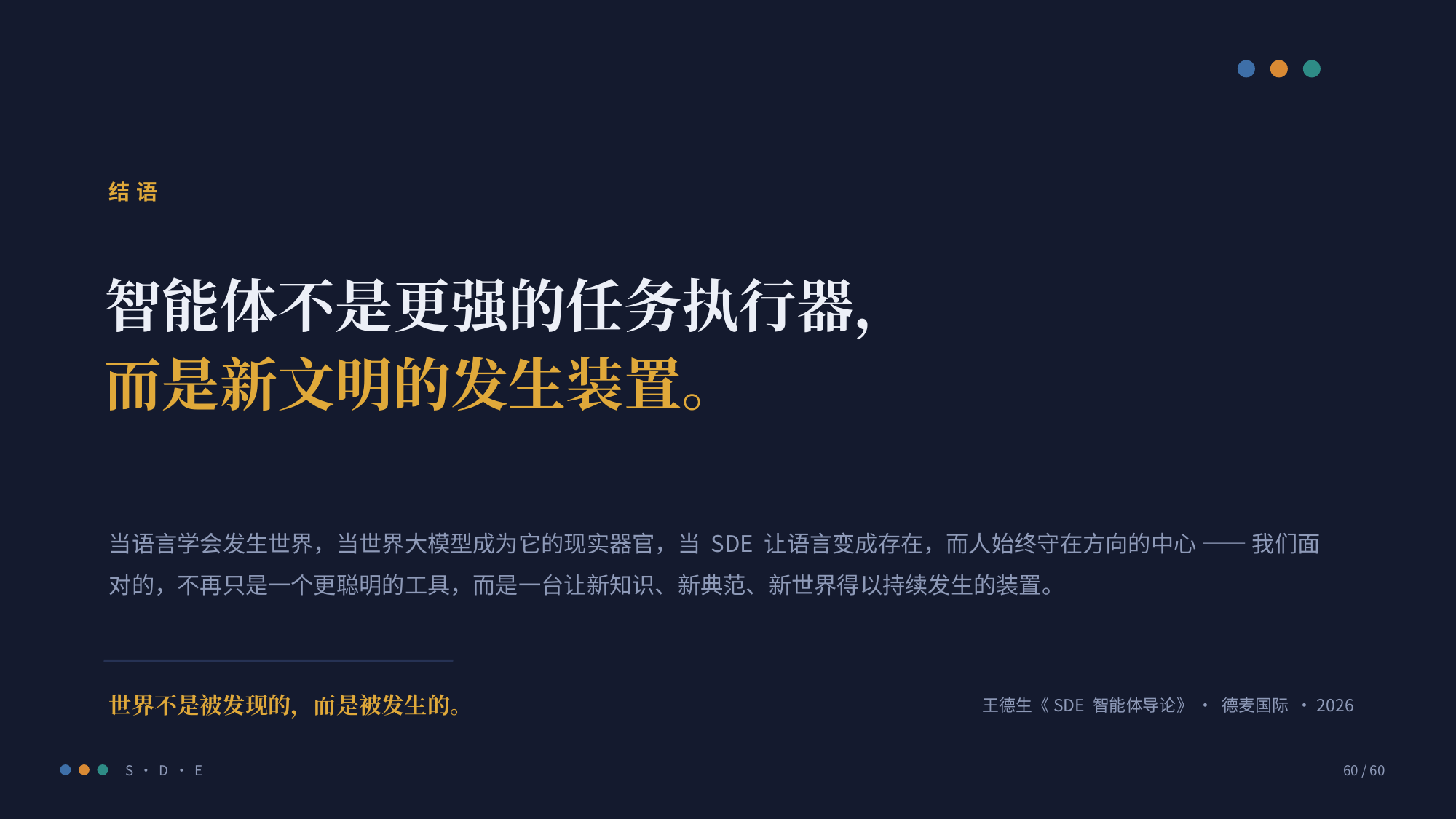

结语
智能体不是更强的任务执行器，
而是新文明的发生装置。
当语言学会发生世界，当世界大模型成为它的现实器官，当 SDE 让语言变成存在，而人始终守在方向的中心 —— 我们面对的，不再只是一个更聪明的工具，而是一台让新知识、新典范、新世界得以持续发生的装置。

世界不是被发现的，而是被发生的。
王德生《SDE 智能体导论》· 德麦国际 · 2026
S · D · E
60 / 60